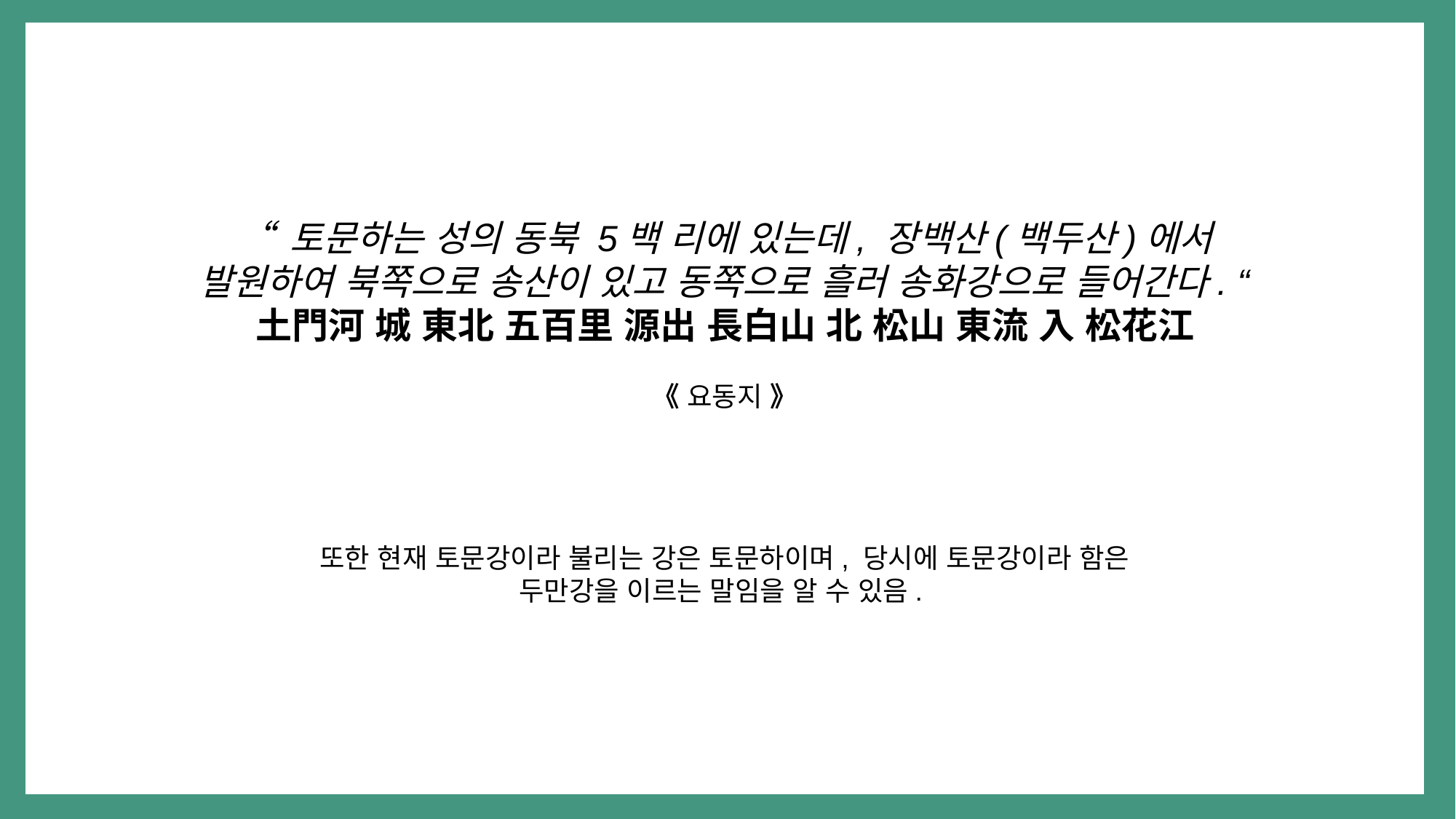

“ 토문하는 성의 동북 5백 리에 있는데, 장백산(백두산)에서 발원하여 북쪽으로 송산이 있고 동쪽으로 흘러 송화강으로 들어간다. “
土門河 城 東北 五百里 源出 長白山 北 松山 東流 入 松花江

《 요동지 》

또한 현재 토문강이라 불리는 강은 토문하이며, 당시에 토문강이라 함은 두만강을 이르는 말임을 알 수 있음.